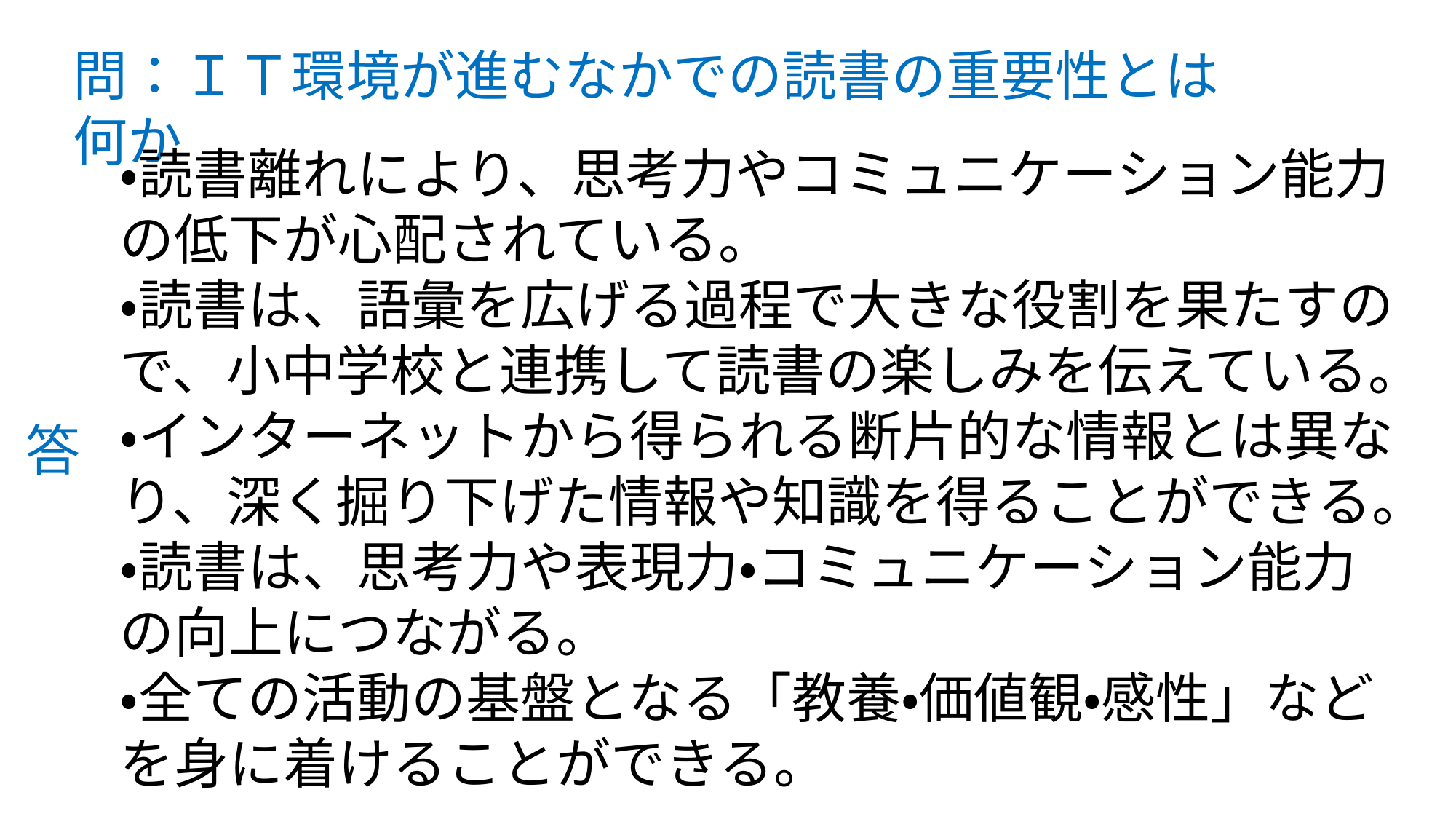

問：ＩＴ環境が進むなかでの読書の重要性とは何か
・読書離れにより、思考力やコミュニケーション能力の低下が心配されている。
・読書は、語彙を広げる過程で大きな役割を果たすので、小中学校と連携して読書の楽しみを伝えている。
・インターネットから得られる断片的な情報とは異なり、深く掘り下げた情報や知識を得ることができる。
・読書は、思考力や表現力・コミュニケーション能力の向上につながる。
・全ての活動の基盤となる「教養・価値観・感性」などを身に着けることができる。
答